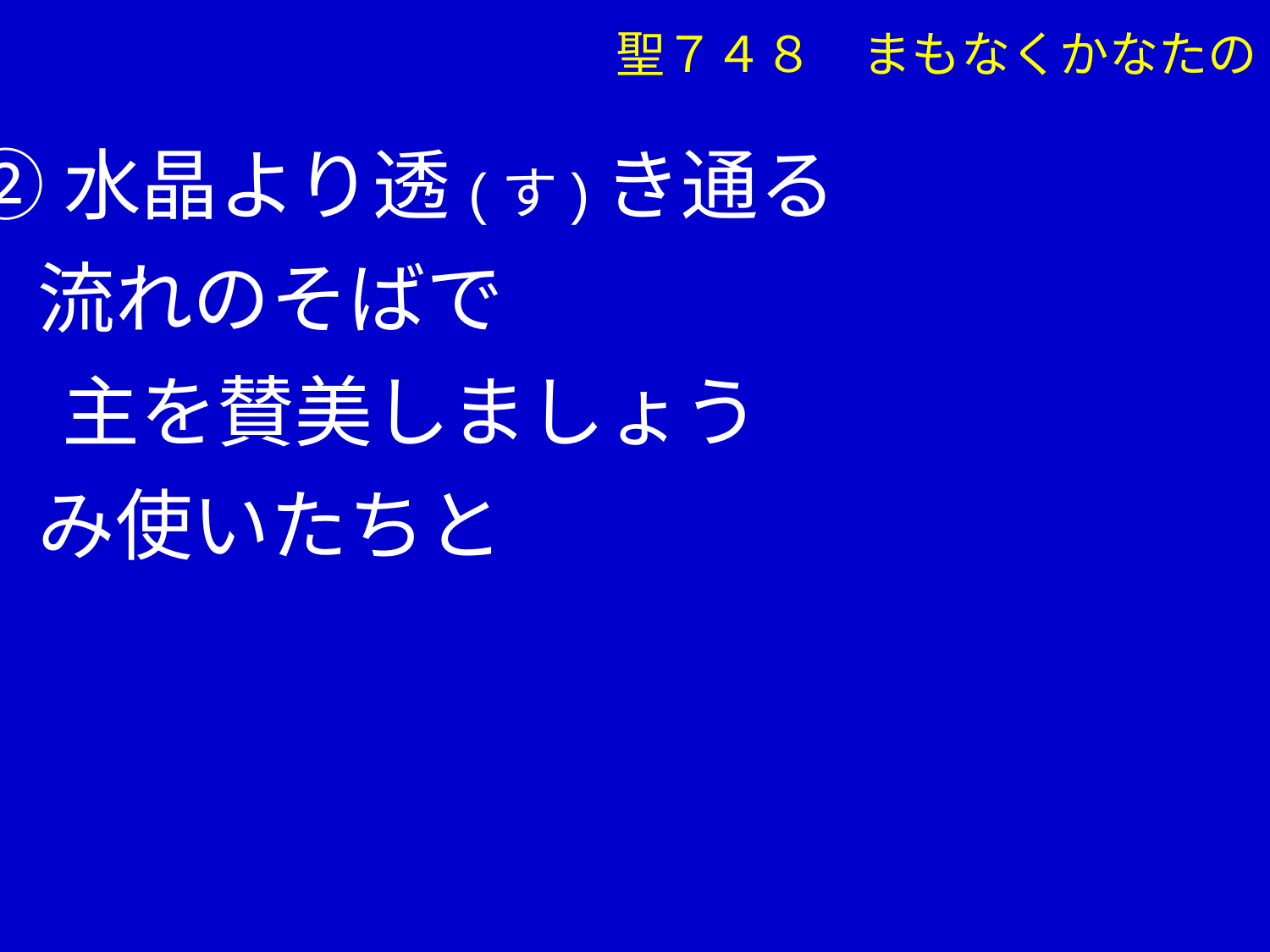

聖７４８　まもなくかなたの
②水晶より透(す)き通る
   流れのそばで
　 主を賛美しましょう
   み使いたちと